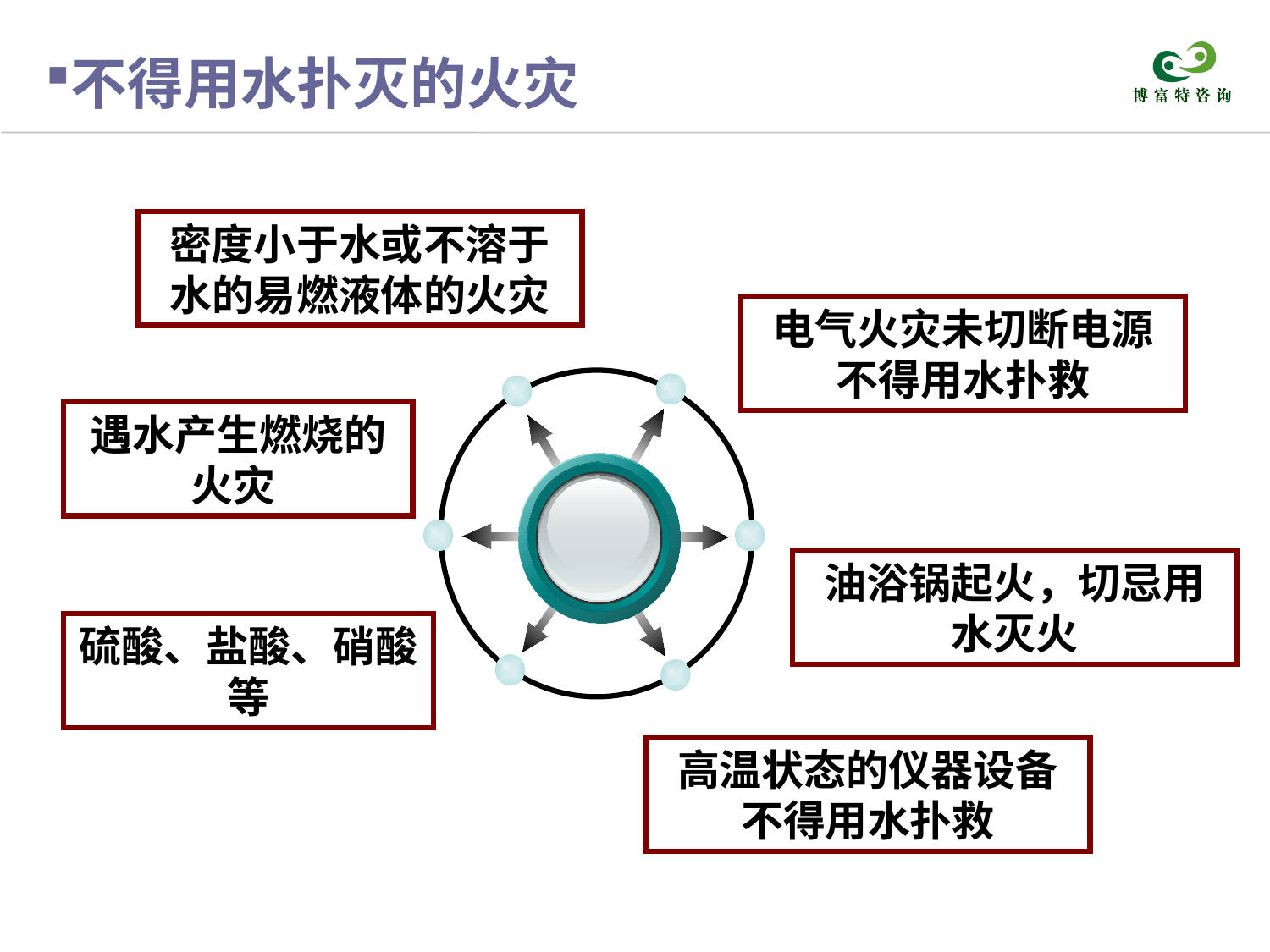

不得用水扑灭的火灾

密度小于水或不溶于水的易燃液体的火灾
电气火灾未切断电源不得用水扑救

遇水产生燃烧的火灾
油浴锅起火，切忌用水灭火
硫酸、盐酸、硝酸等
高温状态的仪器设备不得用水扑救